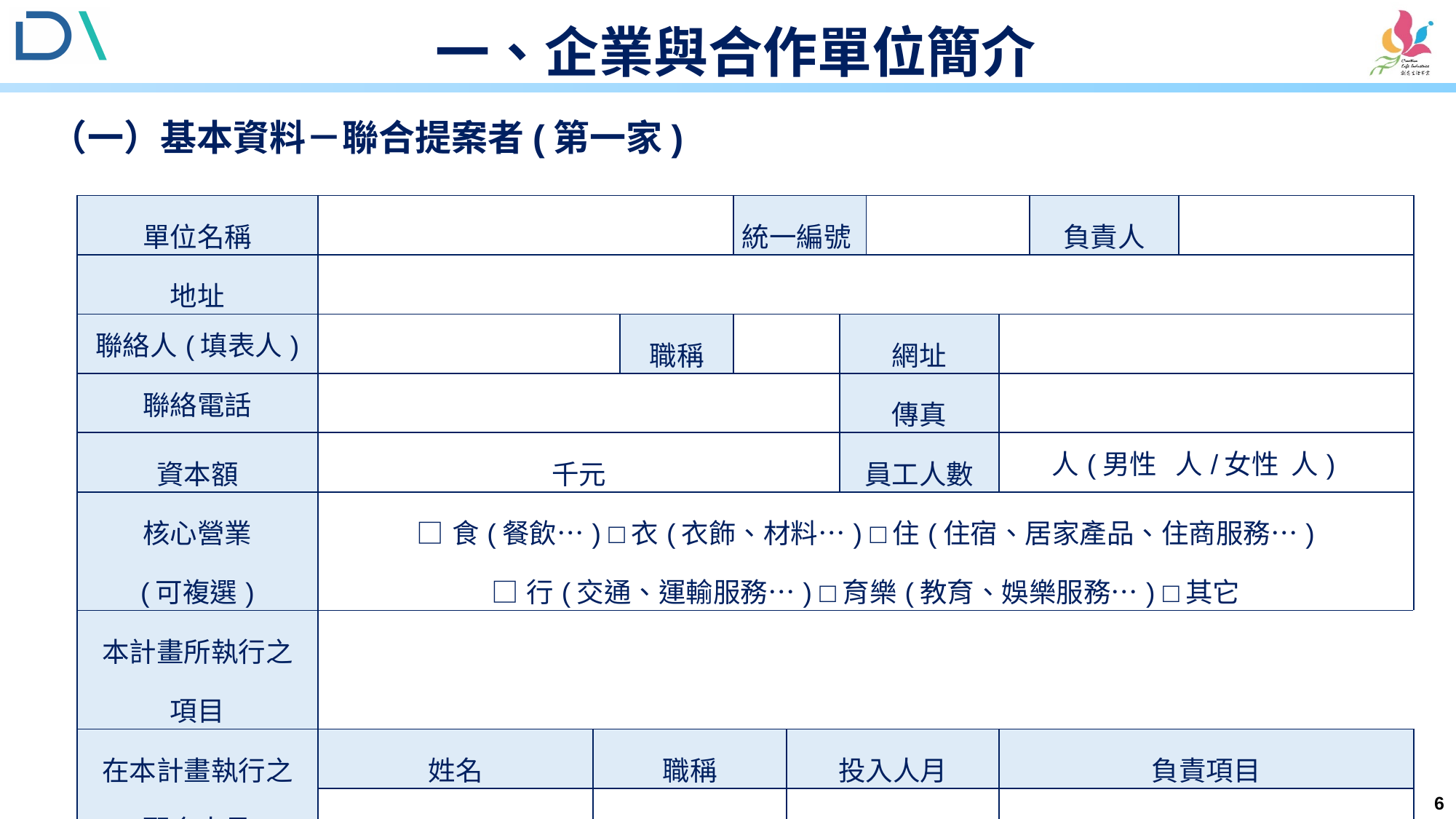

# 一、企業與合作單位簡介

（一）基本資料－聯合提案者(第一家)
| 單位名稱 |  |  |  | 統一編號 |  |  |  |  | 負責人 |  |
| --- | --- | --- | --- | --- | --- | --- | --- | --- | --- | --- |
| 地址 |  |  |  |  |  |  |  |  |  |  |
| 聯絡人(填表人) |  |  | 職稱 |  |  | 網址 |  |  |  |  |
| 聯絡電話 |  |  |  |  |  | 傳真 |  |  |  |  |
| 資本額 | 千元 |  |  |  |  | 員工人數 |  | 人(男性 人/女性 人) |  |  |
| 核心營業 (可複選) | □食(餐飲…) □衣(衣飾、材料…) □住(住宿、居家產品、住商服務…) □行(交通、運輸服務…) □育樂(教育、娛樂服務…) □其它 |  |  |  |  |  |  |  |  |  |
| 本計畫所執行之 項目 |  |  |  |  |  |  |  |  |  |  |
| 在本計畫執行之 配合人員 (可自行增列) | 姓名 | 職稱 |  |  | 投入人月 |  |  | 負責項目 |  |  |
|  |  |  |  |  |  |  |  |  |  |  |
|  |  |  |  |  |  |  |  |  |  |  |
|  |  |  |  |  |  |  |  |  |  |  |
6